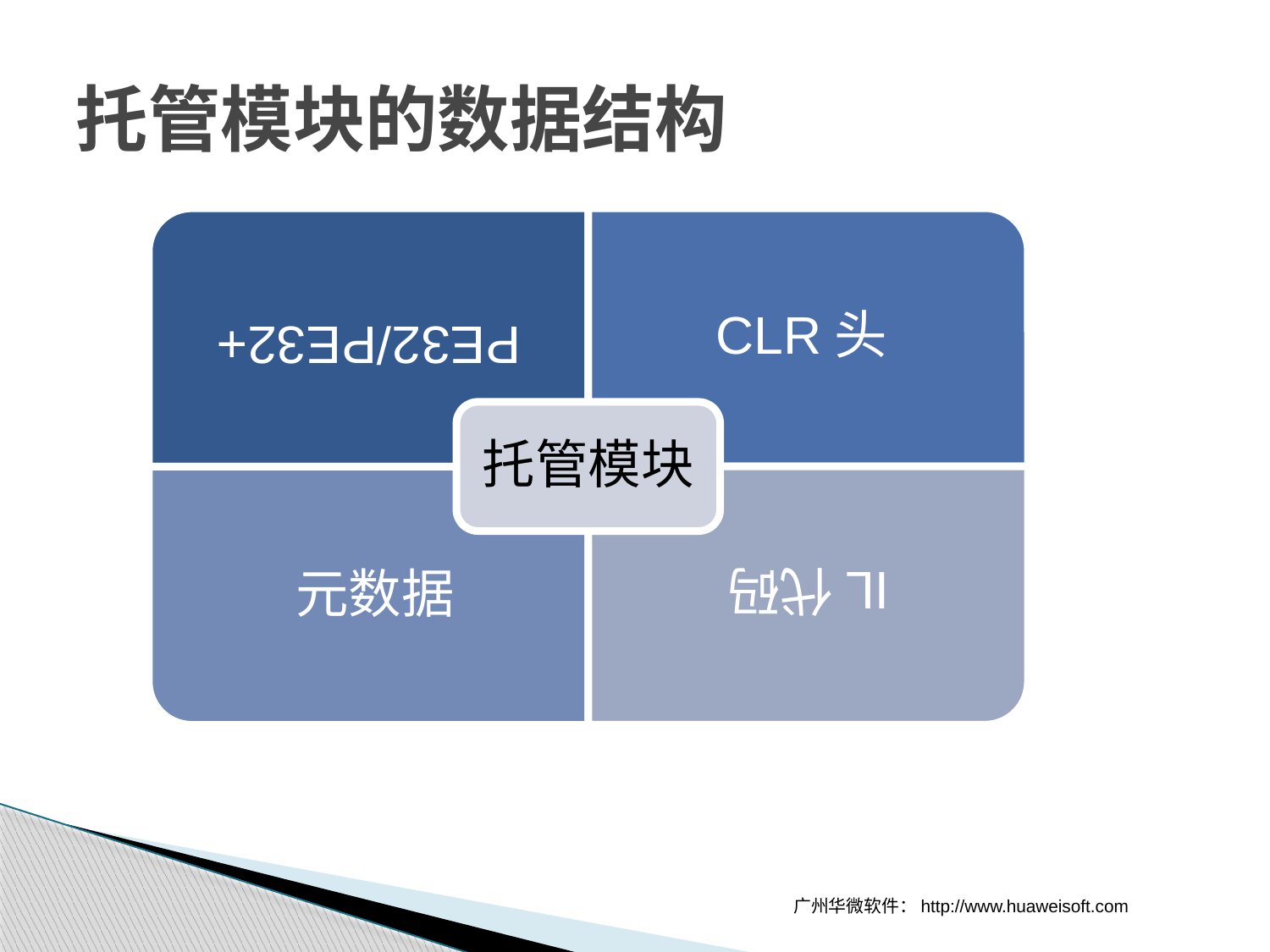

# 托管模块的数据结构
PE32/PE32+
CLR头
元数据
IL代码
托管模块
广州华微软件：http://www.huaweisoft.com